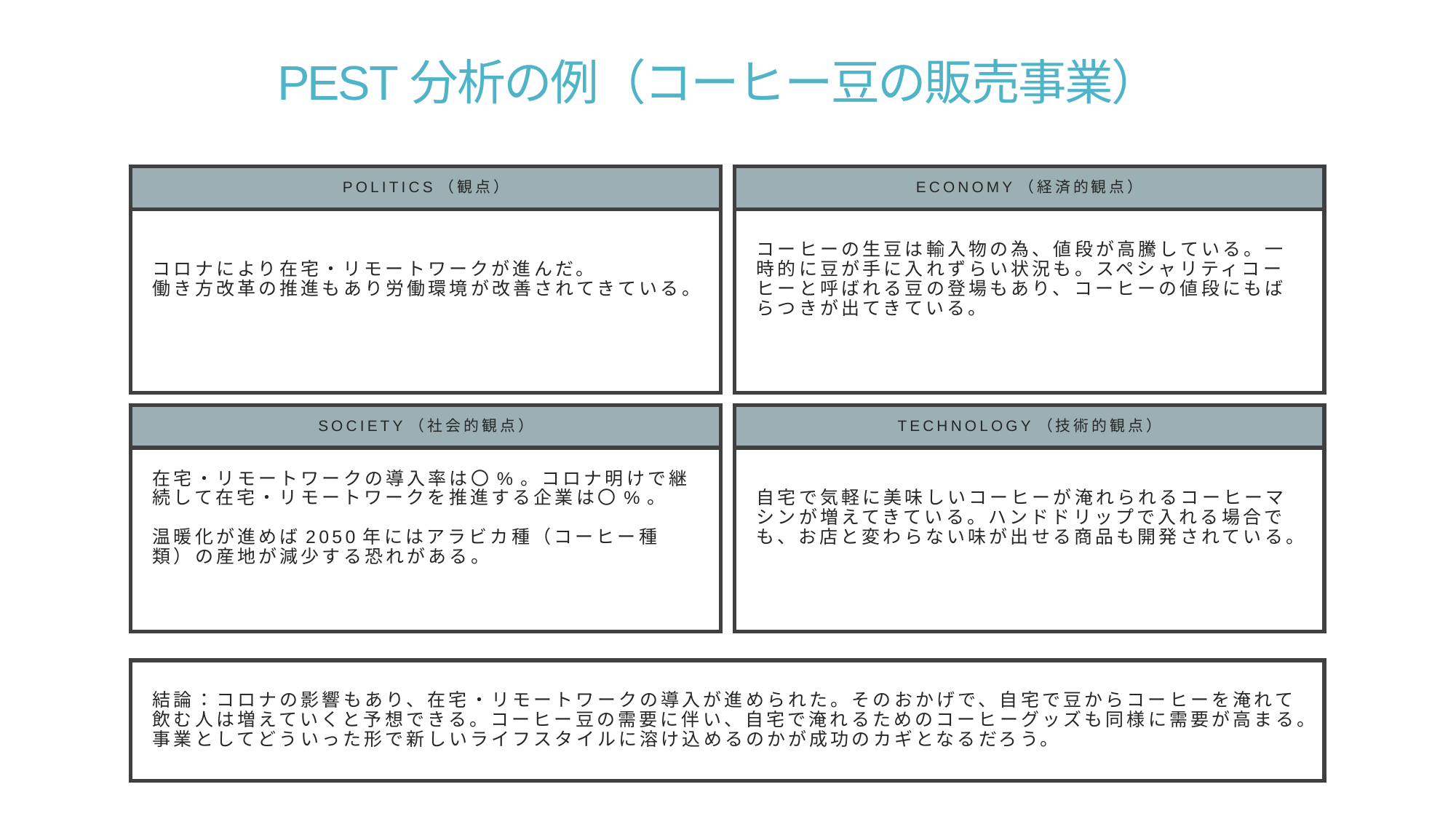

# PEST分析の例（コーヒー豆の販売事業）
Economy（経済的観点）
コロナにより在宅・リモートワークが進んだ。
働き方改革の推進もあり労働環境が改善されてきている。
コーヒーの生豆は輸入物の為、値段が高騰している。一時的に豆が手に入れずらい状況も。スペシャリティコーヒーと呼ばれる豆の登場もあり、コーヒーの値段にもばらつきが出てきている。
Politics（観点）
Society（社会的観点）
在宅・リモートワークの導入率は〇%。コロナ明けで継続して在宅・リモートワークを推進する企業は〇%。

温暖化が進めば2050年にはアラビカ種（コーヒー種類）の産地が減少する恐れがある。
自宅で気軽に美味しいコーヒーが淹れられるコーヒーマシンが増えてきている。ハンドドリップで入れる場合でも、お店と変わらない味が出せる商品も開発されている。
Technology（技術的観点）
結論：コロナの影響もあり、在宅・リモートワークの導入が進められた。そのおかげで、自宅で豆からコーヒーを淹れて飲む人は増えていくと予想できる。コーヒー豆の需要に伴い、自宅で淹れるためのコーヒーグッズも同様に需要が高まる。事業としてどういった形で新しいライフスタイルに溶け込めるのかが成功のカギとなるだろう。